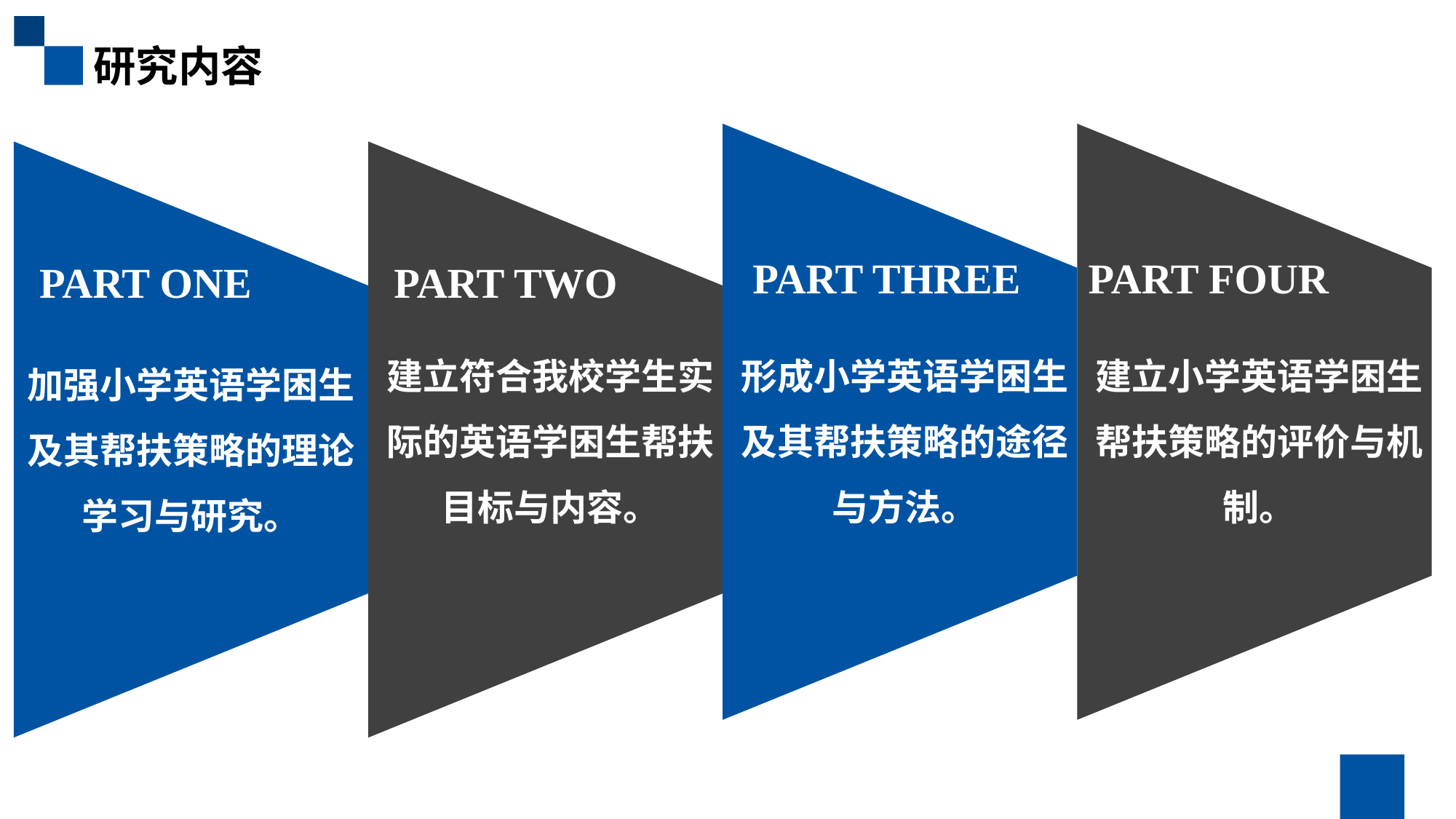

研究内容
PART THREE
PART FOUR
PART ONE
PART TWO

建立符合我校学生实际的英语学困生帮扶目标与内容。
形成小学英语学困生及其帮扶策略的途径与方法。
建立小学英语学困生帮扶策略的评价与机制。
加强小学英语学困生及其帮扶策略的理论学习与研究。
9